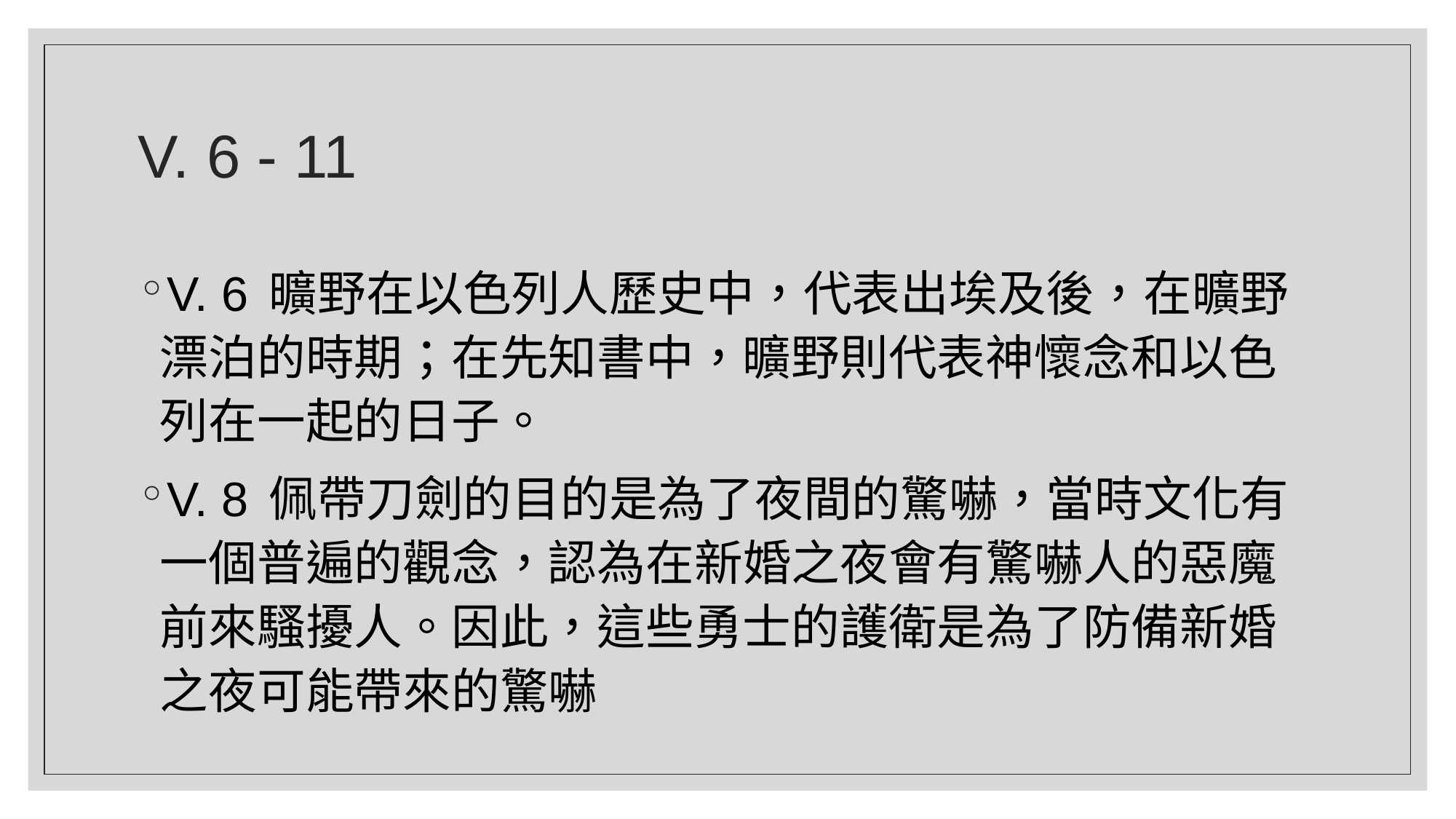

# V. 6 - 11
V. 6	曠野在以色列人歷史中，代表出埃及後，在曠野漂泊的時期；在先知書中，曠野則代表神懷念和以色列在一起的日子。
V. 8	佩帶刀劍的目的是為了夜間的驚嚇，當時文化有一個普遍的觀念，認為在新婚之夜會有驚嚇人的惡魔前來騷擾人。因此，這些勇士的護衛是為了防備新婚之夜可能帶來的驚嚇